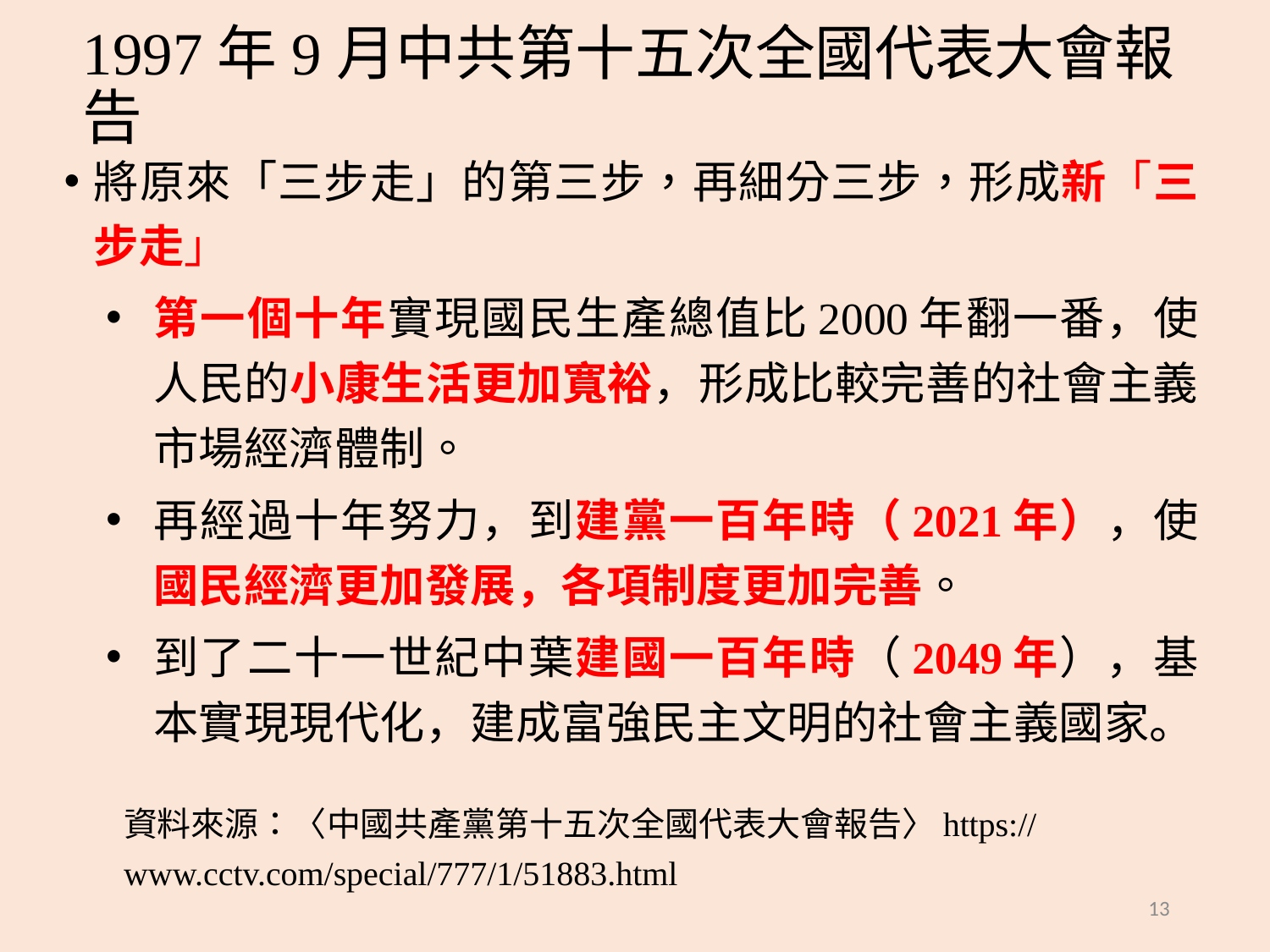

# 1997年9月中共第十五次全國代表大會報告
將原來「三步走」的第三步，再細分三步，形成新「三步走」
第一個十年實現國民生產總值比2000年翻一番，使人民的小康生活更加寬裕，形成比較完善的社會主義市場經濟體制。
再經過十年努力，到建黨一百年時（2021年），使國民經濟更加發展，各項制度更加完善。
到了二十一世紀中葉建國一百年時（2049年），基本實現現代化，建成富強民主文明的社會主義國家。

資料來源：〈中國共產黨第十五次全國代表大會報告〉https://www.cctv.com/special/777/1/51883.html
13